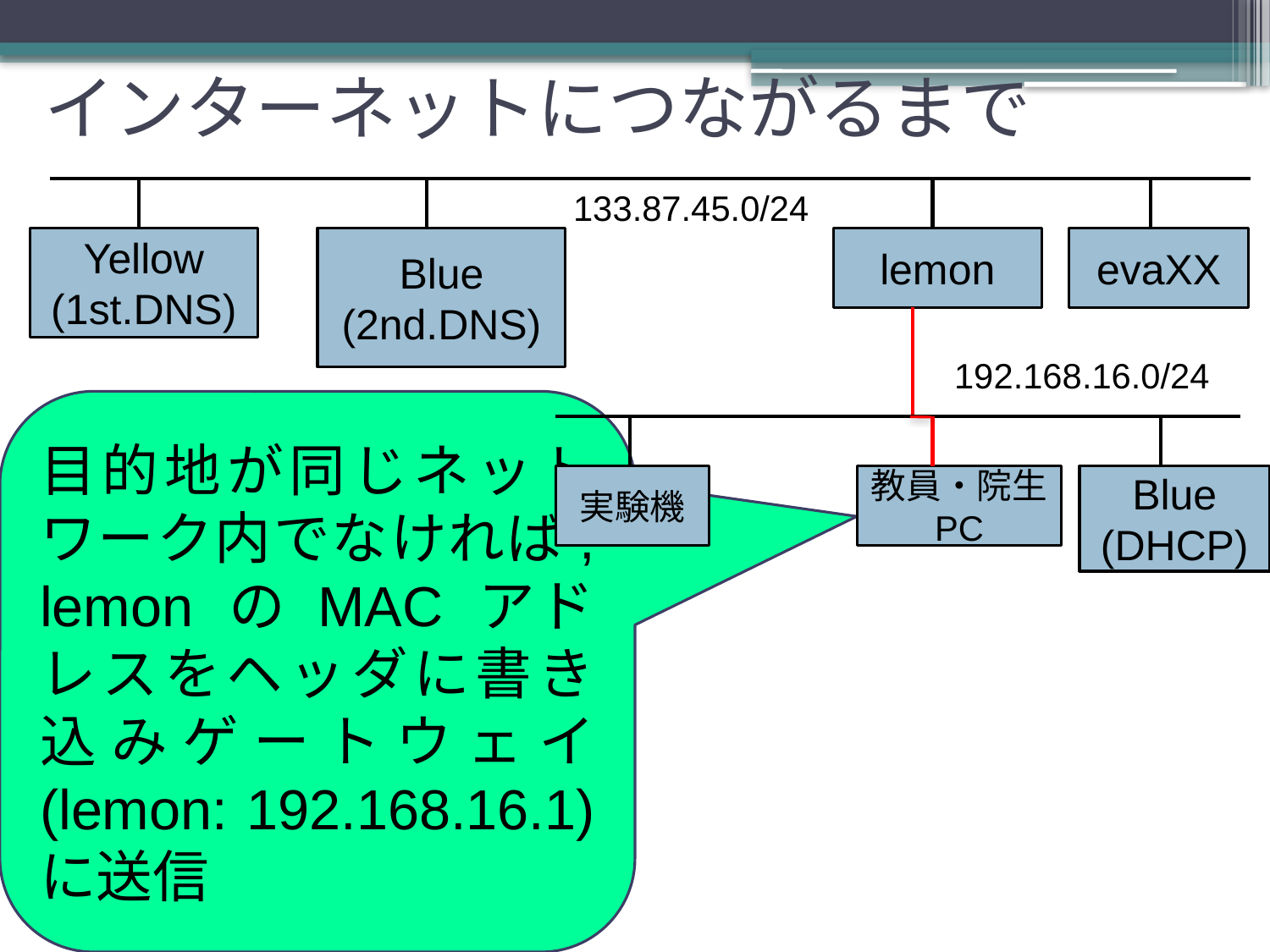

インターネットにつながるまで
133.87.45.0/24
Yellow
(1st.DNS)
Blue
(2nd.DNS)
lemon
evaXX
192.168.16.0/24
目的地が同じネットワーク内でなければ, lemon の MAC アドレスをヘッダに書き込みゲートウェイ (lemon: 192.168.16.1) に送信
実験機
教員・院生 PC
Blue (DHCP)